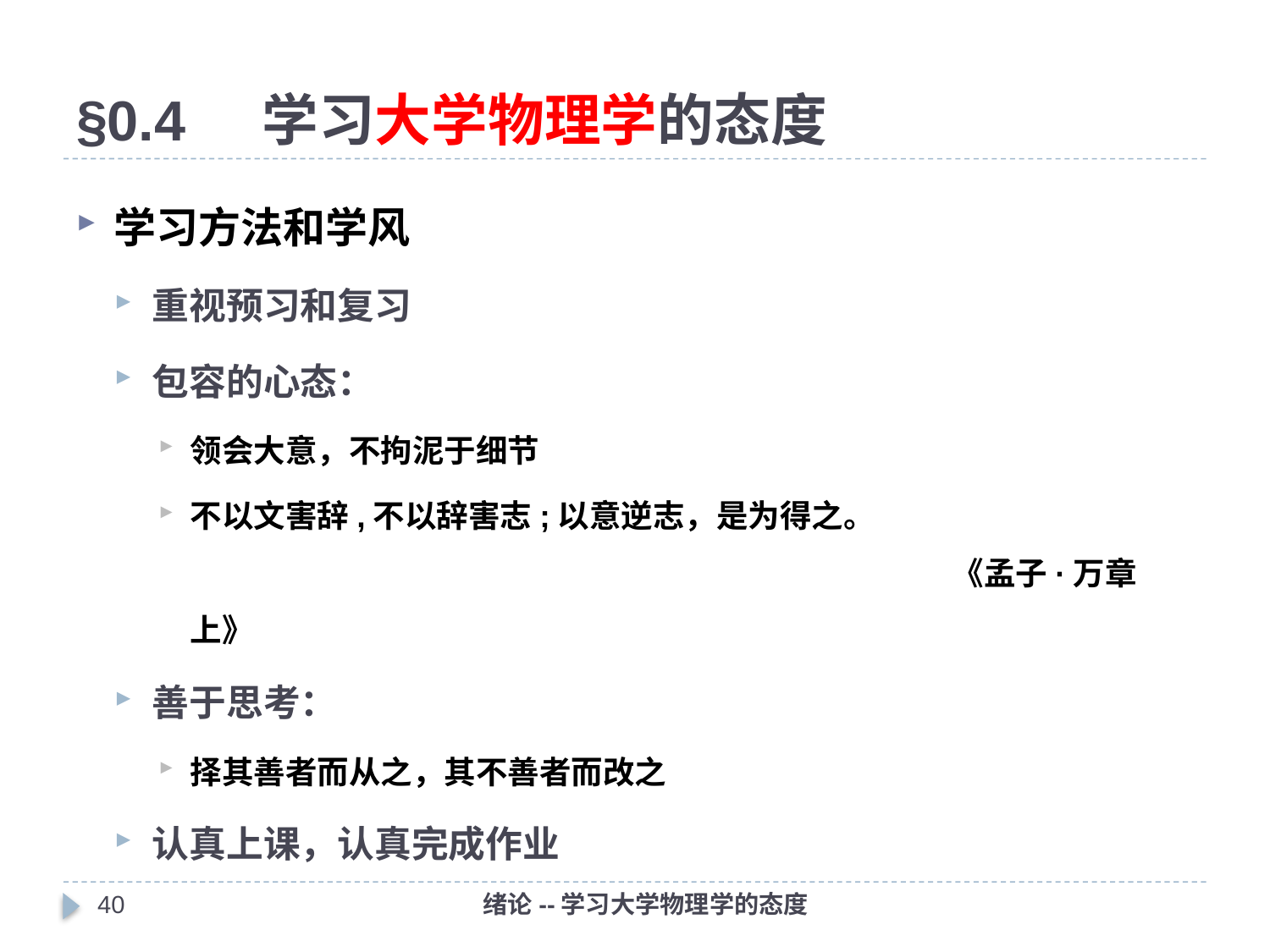

# §0.4    学习大学物理学的态度
学习方法和学风
重视预习和复习
包容的心态：
领会大意，不拘泥于细节
不以文害辞,不以辞害志;以意逆志，是为得之。
						《孟子·万章上》
善于思考：
择其善者而从之，其不善者而改之
认真上课，认真完成作业

40
绪论--学习大学物理学的态度